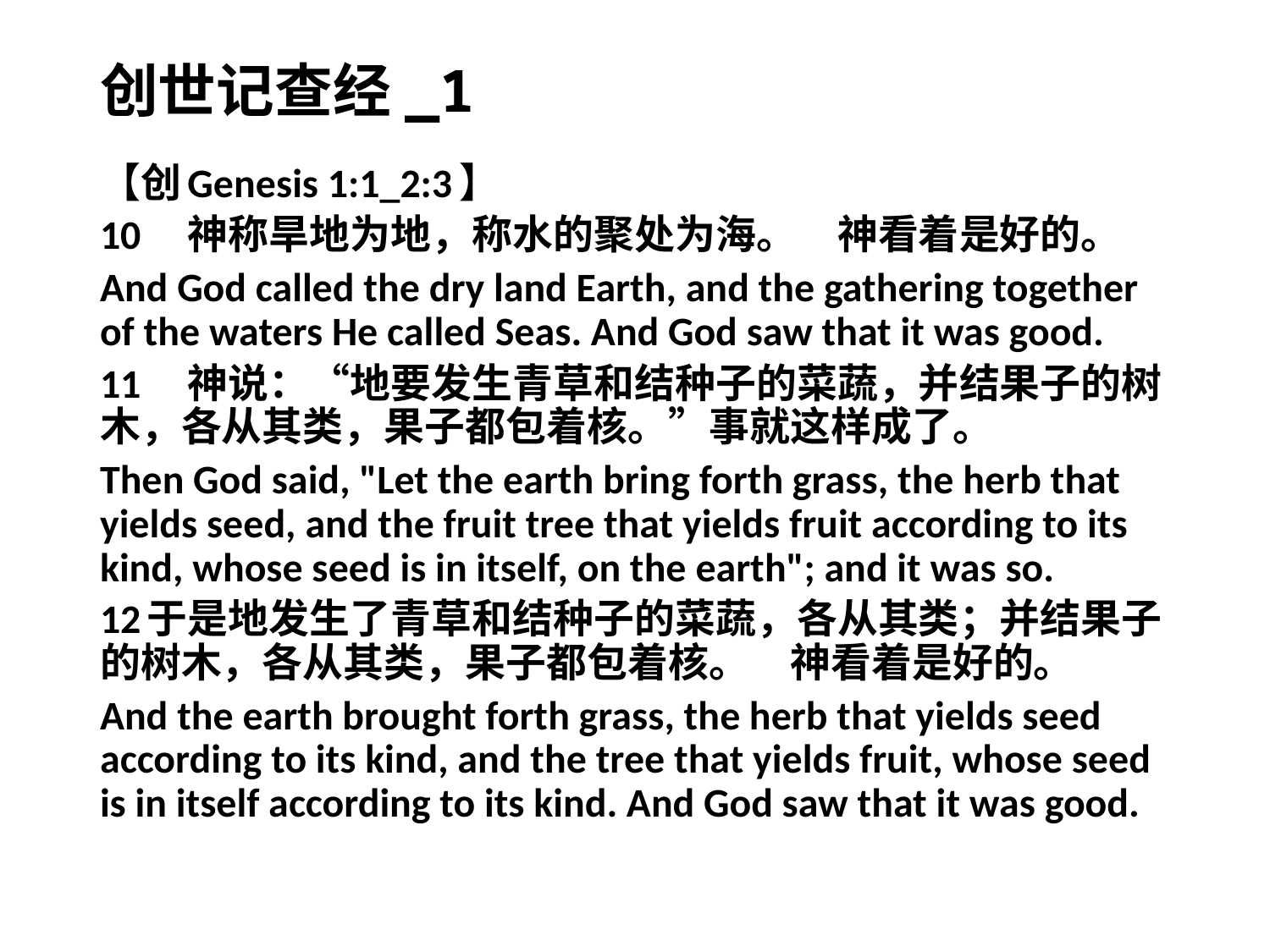

# 创世记查经_1
【创Genesis 1:1_2:3】
10　神称旱地为地，称水的聚处为海。　神看着是好的。
And God called the dry land Earth, and the gathering together of the waters He called Seas. And God saw that it was good.
11　神说：“地要发生青草和结种子的菜蔬，并结果子的树木，各从其类，果子都包着核。”事就这样成了。
Then God said, "Let the earth bring forth grass, the herb that yields seed, and the fruit tree that yields fruit according to its kind, whose seed is in itself, on the earth"; and it was so.
12于是地发生了青草和结种子的菜蔬，各从其类；并结果子的树木，各从其类，果子都包着核。　神看着是好的。
And the earth brought forth grass, the herb that yields seed according to its kind, and the tree that yields fruit, whose seed is in itself according to its kind. And God saw that it was good.